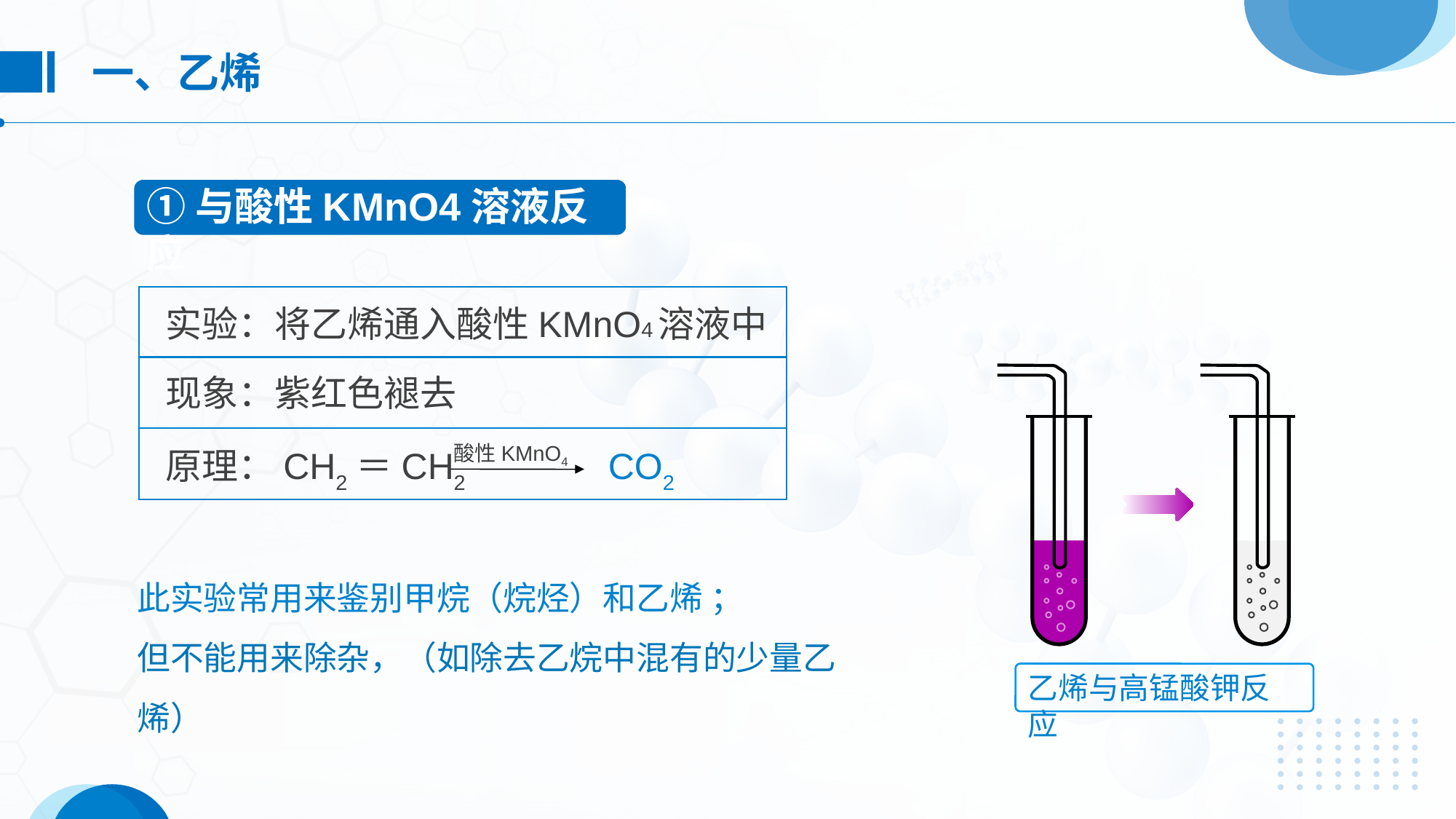

一、乙烯

①与酸性KMnO4溶液反应

实验：将乙烯通入酸性KMnO4溶液中
现象：紫红色褪去

乙烯与高锰酸钾反应
酸性KMnO4
原理：CH2＝CH2              CO2

此实验常用来鉴别甲烷（烷烃）和乙烯 ；
但不能用来除杂，（如除去乙烷中混有的少量乙烯）